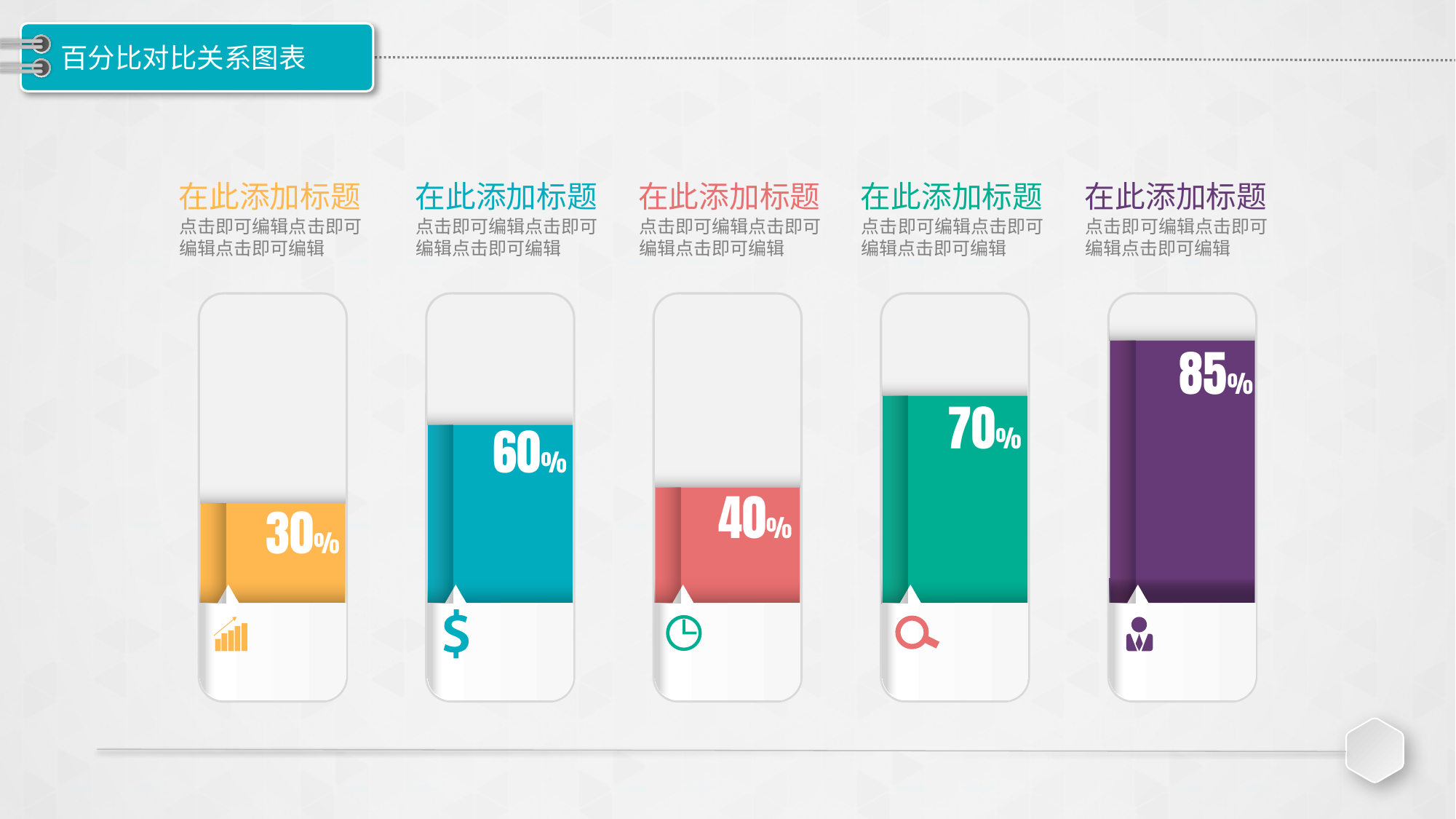

# 百分比对比关系图表
在此添加标题
点击即可编辑点击即可编辑点击即可编辑
在此添加标题
点击即可编辑点击即可编辑点击即可编辑
在此添加标题
点击即可编辑点击即可编辑点击即可编辑
在此添加标题
点击即可编辑点击即可编辑点击即可编辑
在此添加标题
点击即可编辑点击即可编辑点击即可编辑

85%
70%
60%
40%
30%

57